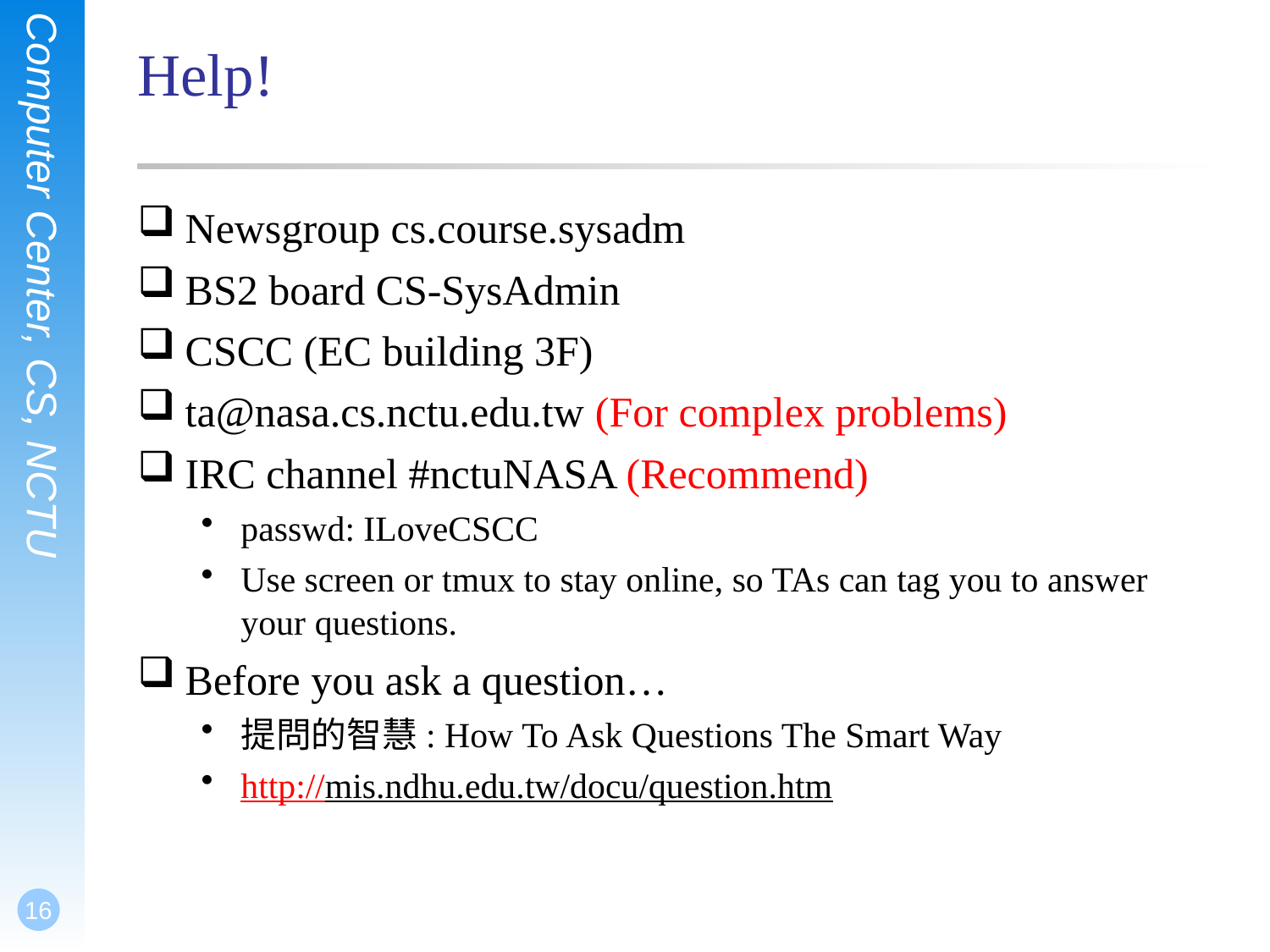

# Help!
Newsgroup cs.course.sysadm
BS2 board CS-SysAdmin
CSCC (EC building 3F)
ta@nasa.cs.nctu.edu.tw (For complex problems)
IRC channel #nctuNASA (Recommend)
passwd: ILoveCSCC
Use screen or tmux to stay online, so TAs can tag you to answer your questions.
Before you ask a question…
提問的智慧: How To Ask Questions The Smart Way
http://mis.ndhu.edu.tw/docu/question.htm